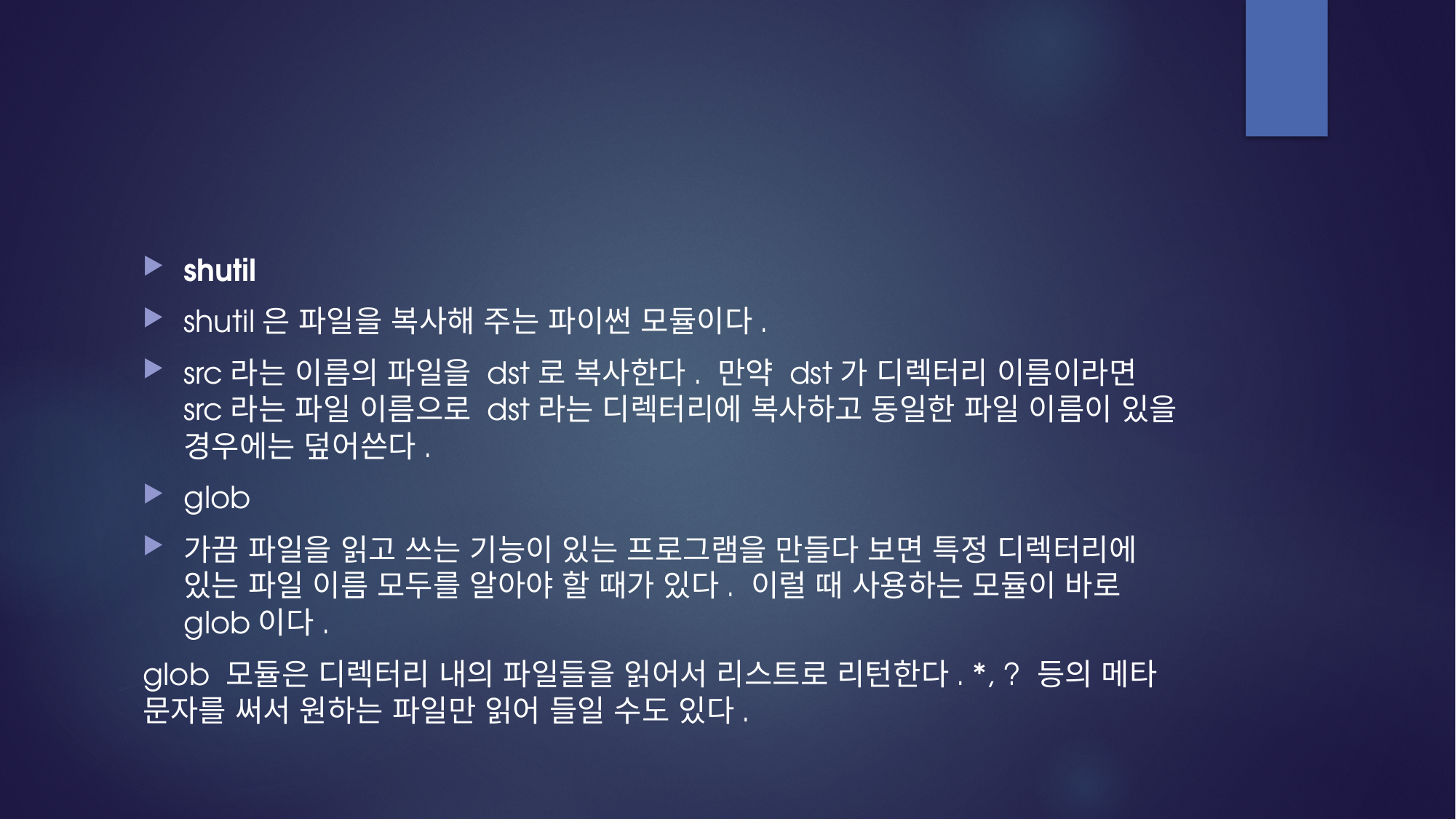

#
shutil
shutil은 파일을 복사해 주는 파이썬 모듈이다.
src라는 이름의 파일을 dst로 복사한다. 만약 dst가 디렉터리 이름이라면 src라는 파일 이름으로 dst라는 디렉터리에 복사하고 동일한 파일 이름이 있을 경우에는 덮어쓴다.
glob
가끔 파일을 읽고 쓰는 기능이 있는 프로그램을 만들다 보면 특정 디렉터리에 있는 파일 이름 모두를 알아야 할 때가 있다. 이럴 때 사용하는 모듈이 바로 glob이다.
glob 모듈은 디렉터리 내의 파일들을 읽어서 리스트로 리턴한다. *, ? 등의 메타 문자를 써서 원하는 파일만 읽어 들일 수도 있다.